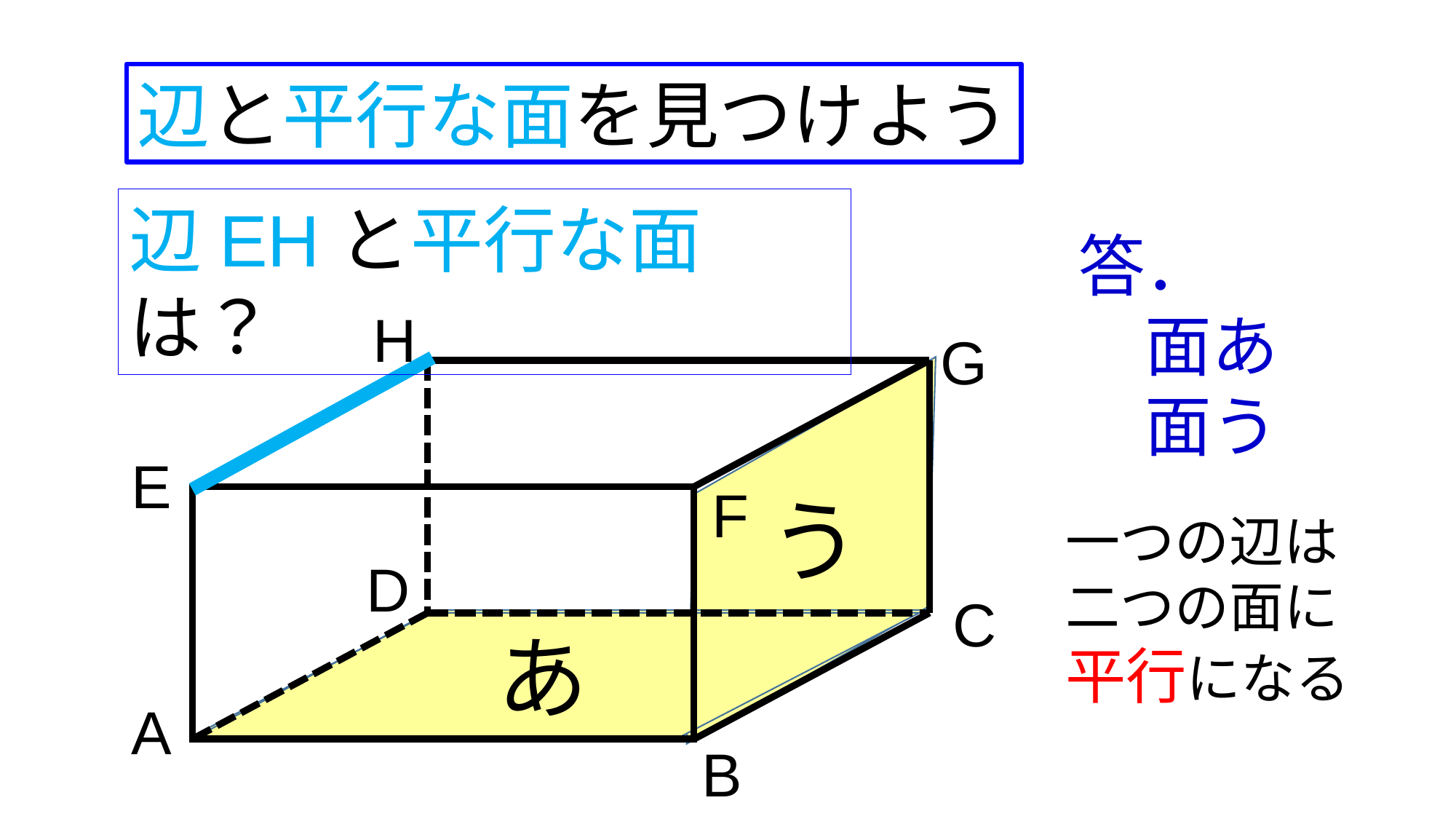

辺と平行な面を見つけよう
辺EHと平行な面は？
答．
　面あ
　面う
H
G

E

F
う
一つの辺は
二つの面に
平行になる
D
C

あ
A
B